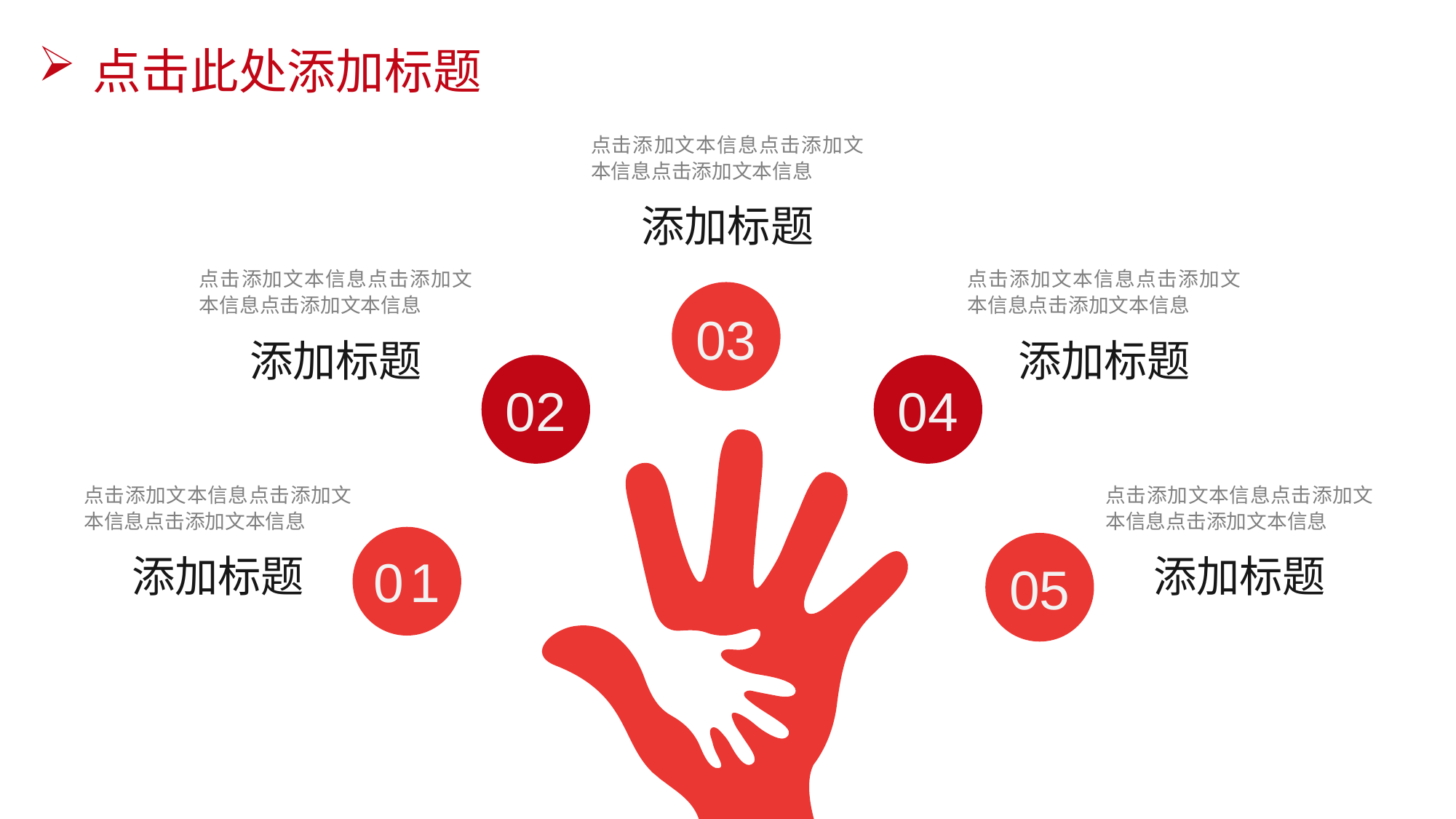

点击此处添加标题
点击添加文本信息点击添加文本信息点击添加文本信息
添加标题
点击添加文本信息点击添加文本信息点击添加文本信息
点击添加文本信息点击添加文本信息点击添加文本信息

03
添加标题
添加标题

02

04

点击添加文本信息点击添加文本信息点击添加文本信息
点击添加文本信息点击添加文本信息点击添加文本信息

01

05
添加标题
添加标题